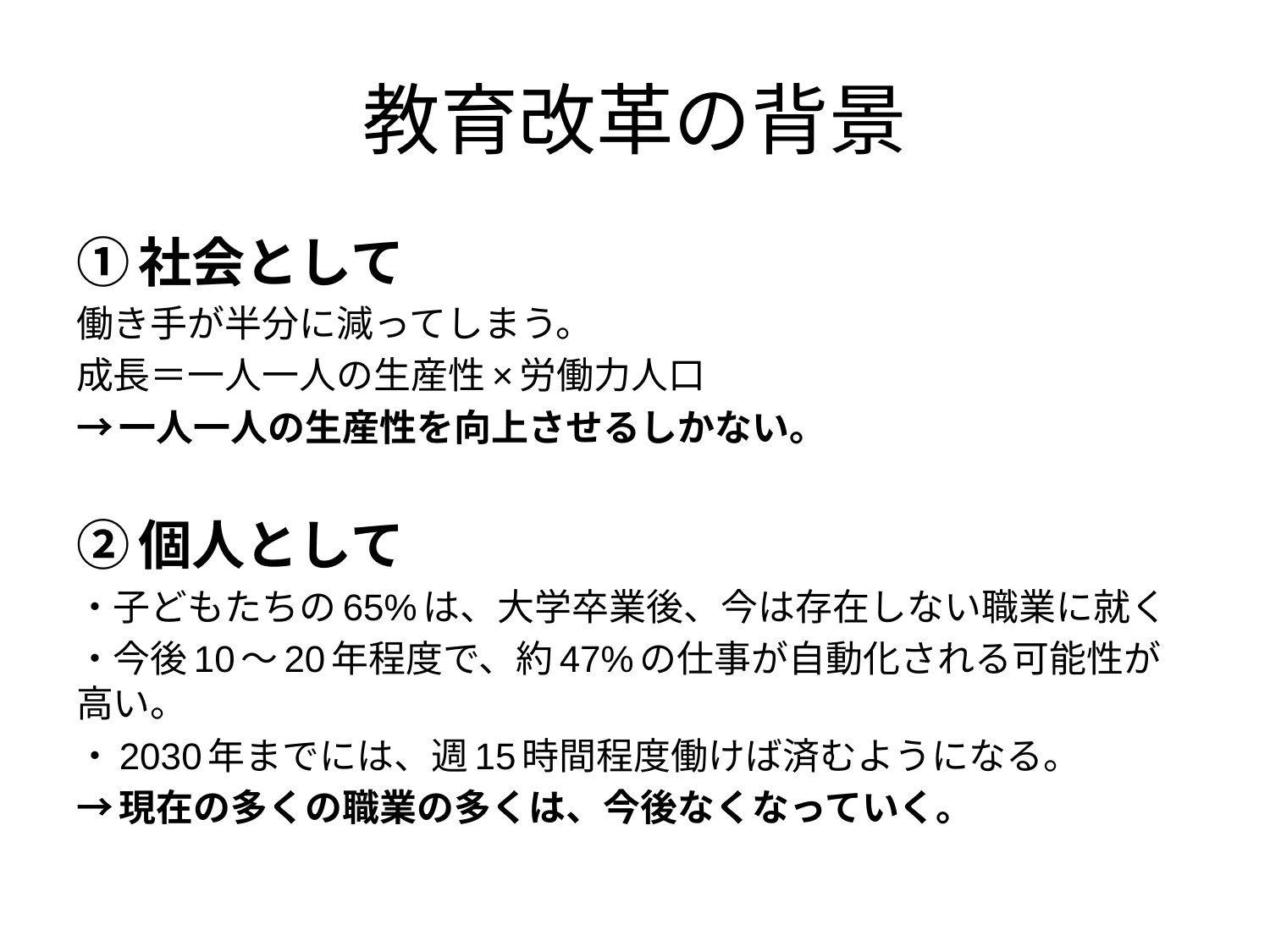

# 教育改革の背景
①社会として
働き手が半分に減ってしまう。
成長＝一人一人の生産性×労働力人口
→一人一人の生産性を向上させるしかない。

②個人として
・子どもたちの65%は、大学卒業後、今は存在しない職業に就く
・今後10～20年程度で、約47%の仕事が自動化される可能性が高い。
・2030年までには、週15時間程度働けば済むようになる。
→現在の多くの職業の多くは、今後なくなっていく。